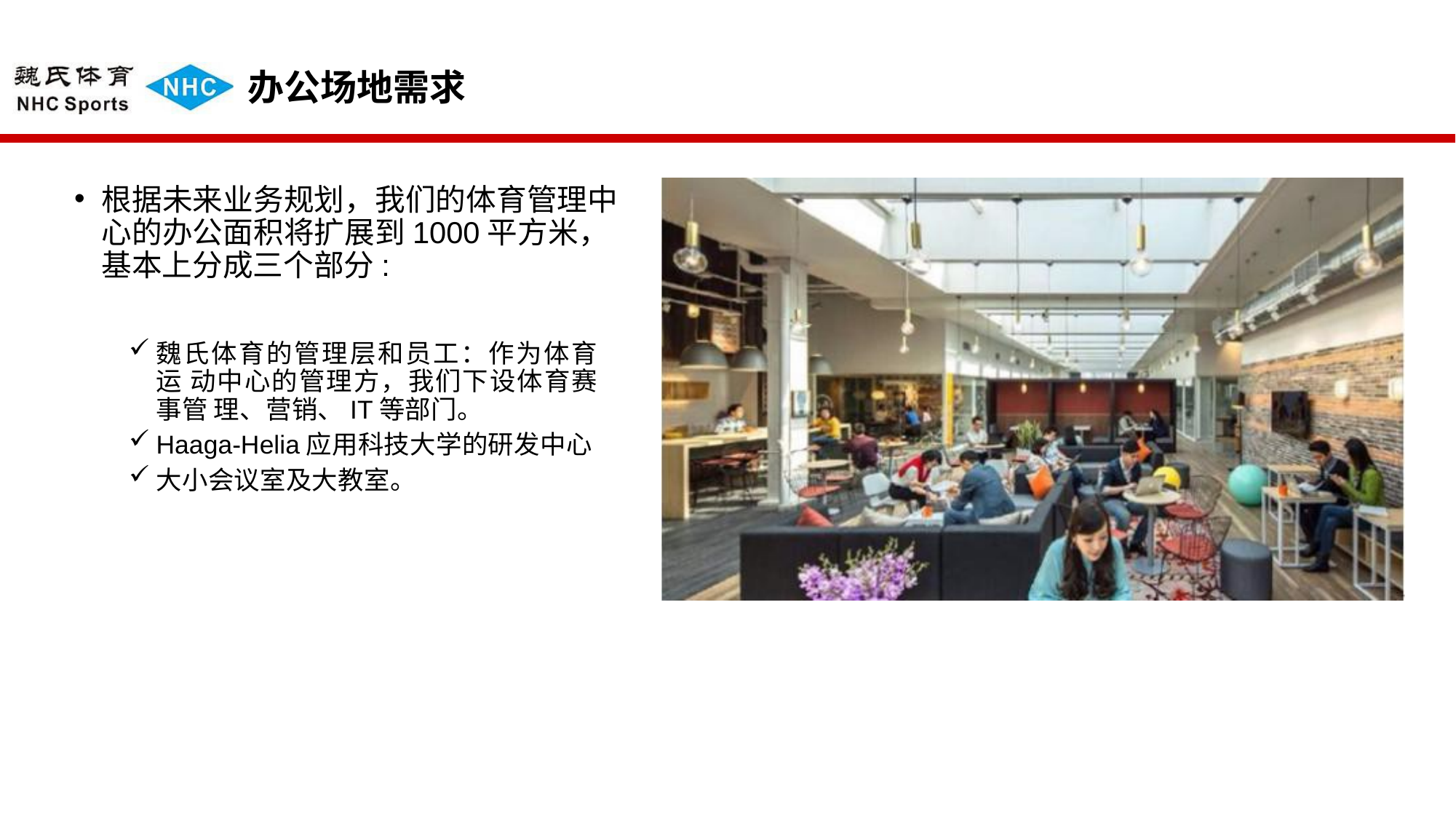

# 办公场地需求

根据未来业务规划，我们的体育管理中 心的办公面积将扩展到1000平方米，  基本上分成三个部分:

魏氏体育的管理层和员工：作为体育运 动中心的管理方，我们下设体育赛事管 理、营销、IT等部门。
Haaga-Helia应用科技大学的研发中心
大小会议室及大教室。